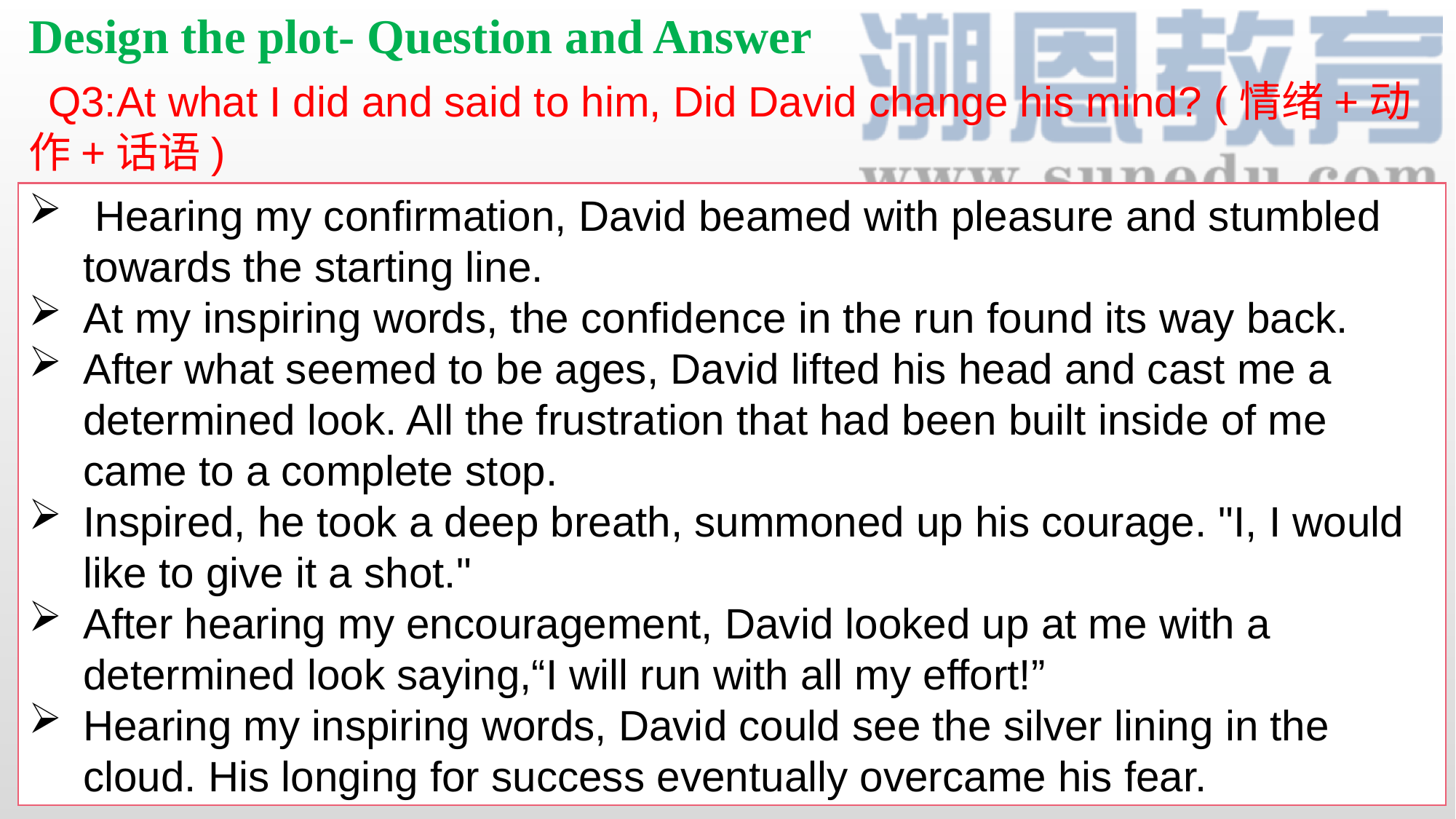

Design the plot- Question and Answer
  Q3:At what I did and said to him, Did David change his mind? (情绪+动作+话语)
 Hearing my confirmation, David beamed with pleasure and stumbled towards the starting line.
At my inspiring words, the confidence in the run found its way back.
After what seemed to be ages, David lifted his head and cast me a determined look. All the frustration that had been built inside of me came to a complete stop.
Inspired, he took a deep breath, summoned up his courage. "I, I would like to give it a shot."
After hearing my encouragement, David looked up at me with a determined look saying,“I will run with all my effort!”
Hearing my inspiring words, David could see the silver lining in the cloud. His longing for success eventually overcame his fear.